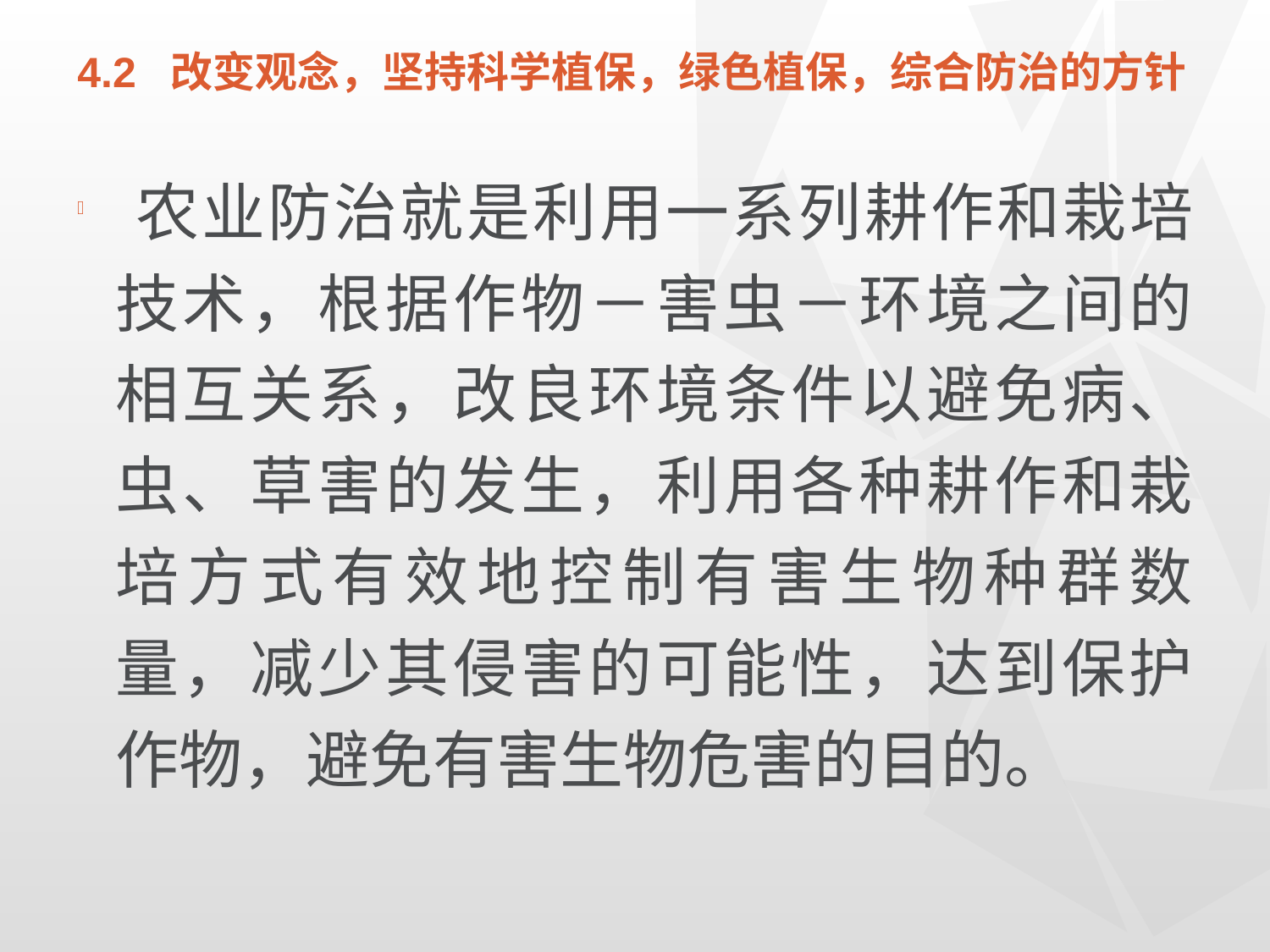

# 4.2  改变观念，坚持科学植保，绿色植保，综合防治的方针
 农业防治就是利用一系列耕作和栽培技术，根据作物－害虫－环境之间的相互关系，改良环境条件以避免病、虫、草害的发生，利用各种耕作和栽培方式有效地控制有害生物种群数量，减少其侵害的可能性，达到保护作物，避免有害生物危害的目的。